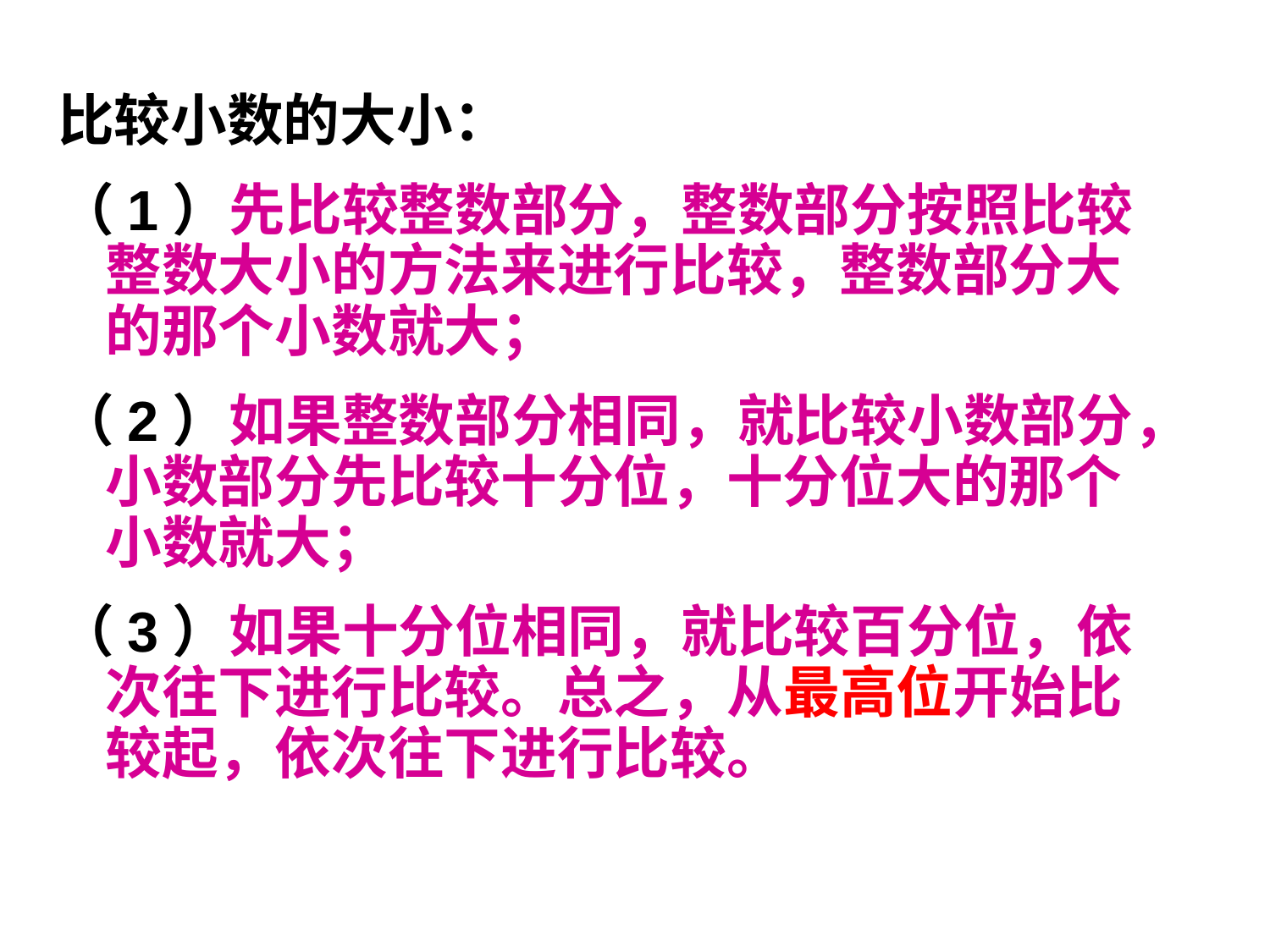

比较小数的大小：
（1）先比较整数部分，整数部分按照比较整数大小的方法来进行比较，整数部分大的那个小数就大；
（2）如果整数部分相同，就比较小数部分，小数部分先比较十分位，十分位大的那个小数就大；
（3）如果十分位相同，就比较百分位，依次往下进行比较。总之，从最高位开始比较起，依次往下进行比较。